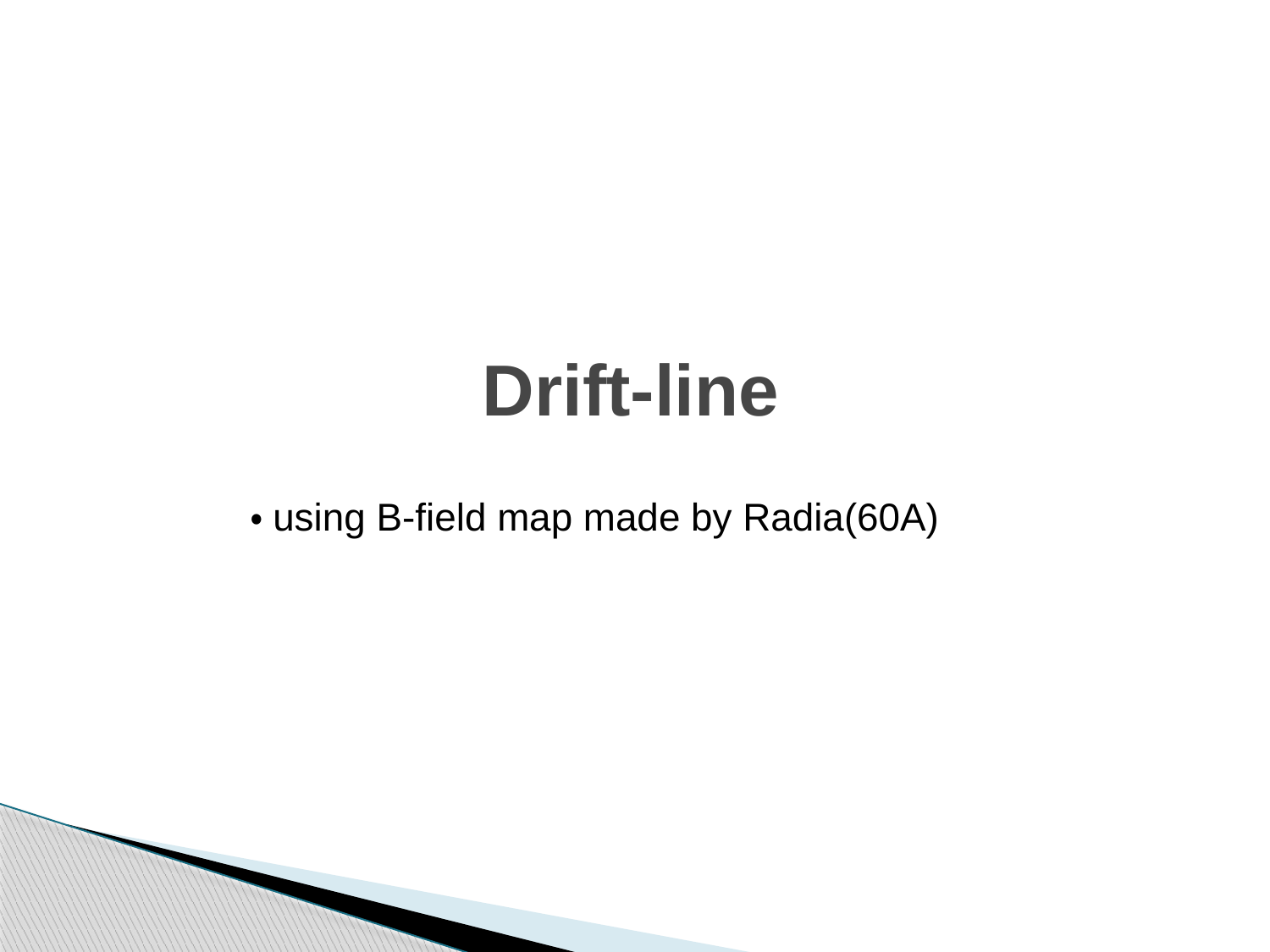

# Drift-line
・using B-field map made by Radia(60A)